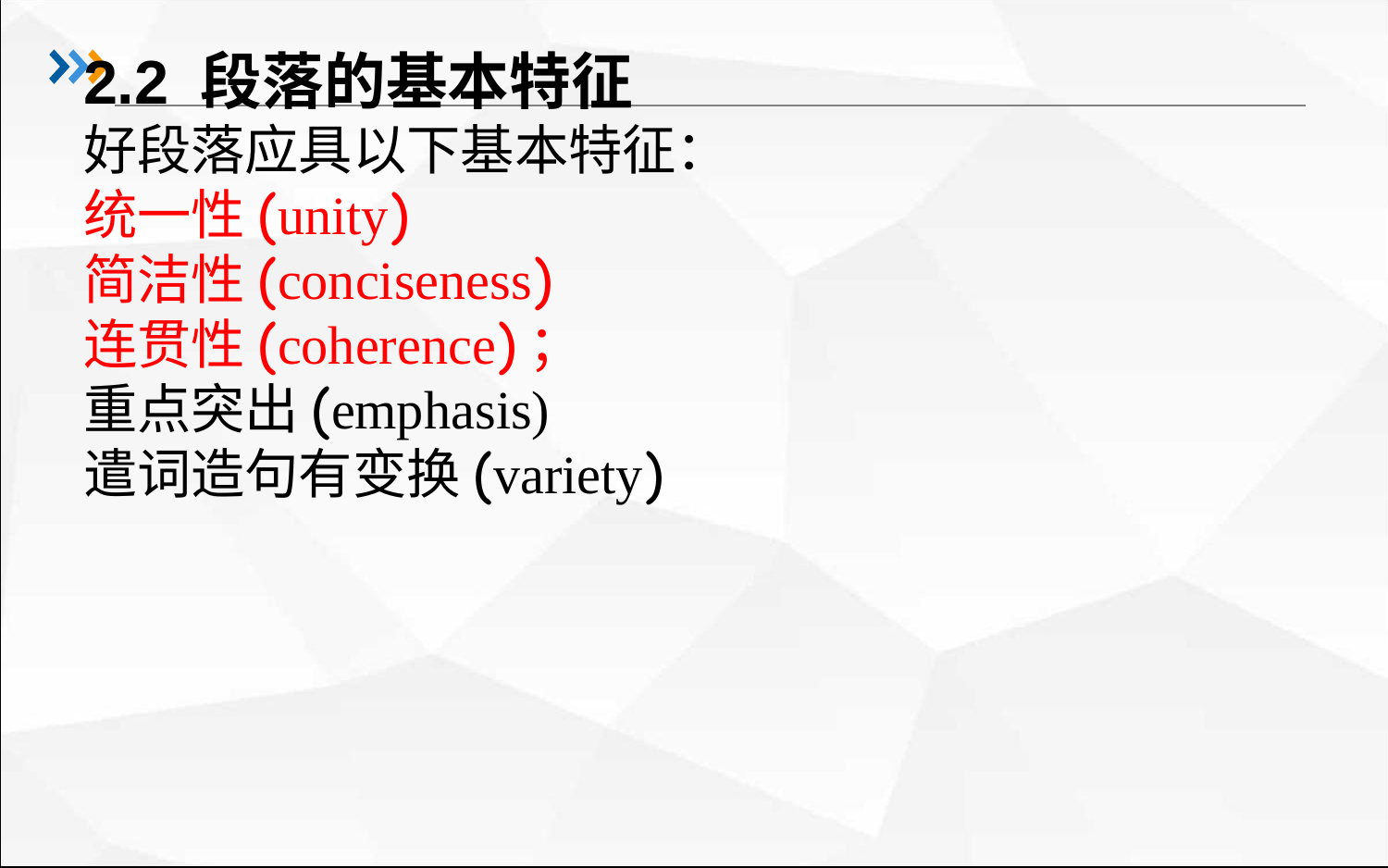

#
2.2 段落的基本特征
好段落应具以下基本特征：
统一性(unity)
简洁性(conciseness)
连贯性(coherence)；
重点突出(emphasis)
遣词造句有变换(variety)